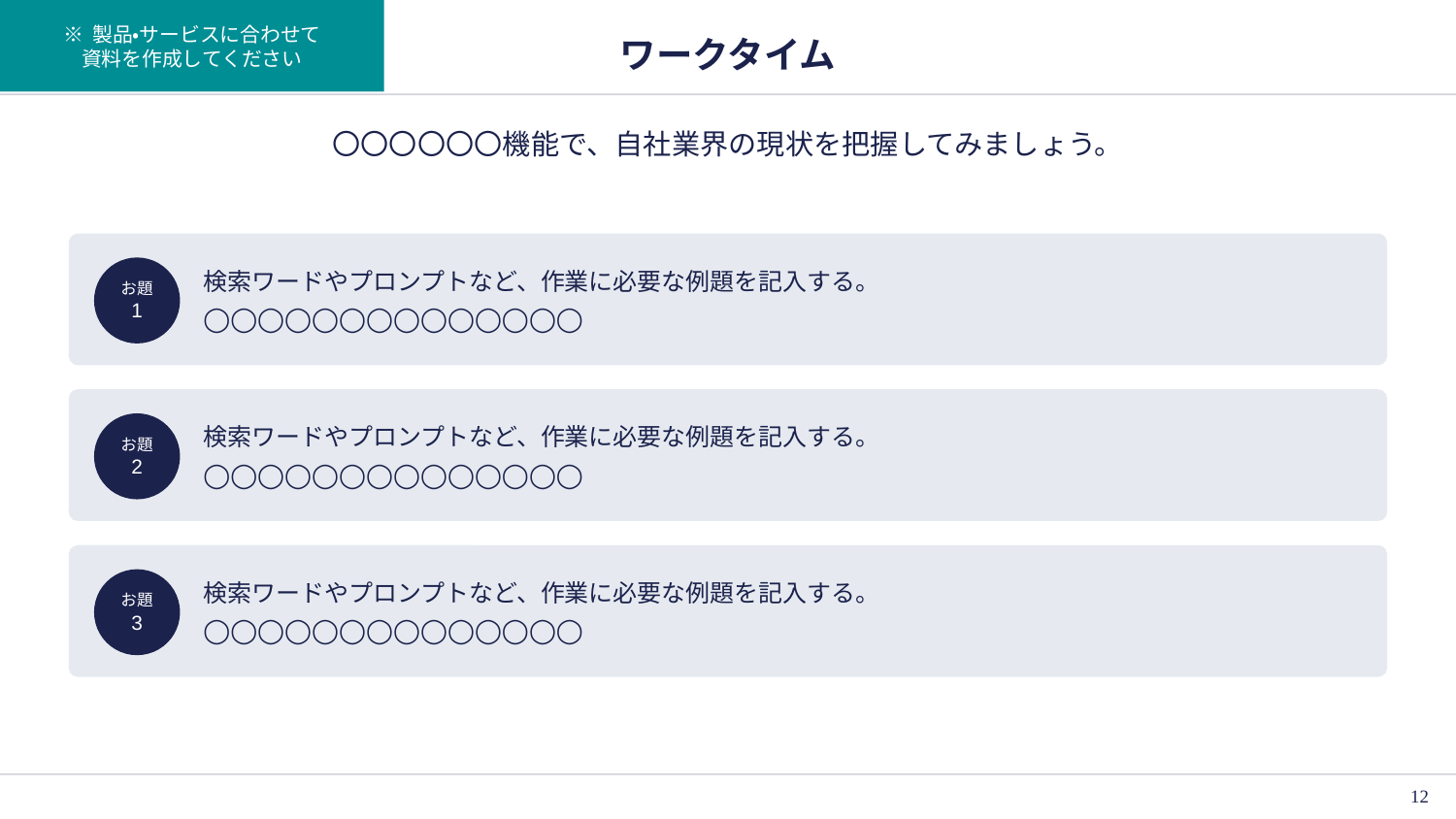

※ 製品・サービスに合わせて
資料を作成してください
# ワークタイム
〇〇〇〇〇〇機能で、自社業界の現状を把握してみましょう。
検索ワードやプロンプトなど、作業に必要な例題を記入する。
◯◯◯◯◯◯◯◯◯◯◯◯◯◯
お題
1
検索ワードやプロンプトなど、作業に必要な例題を記入する。
◯◯◯◯◯◯◯◯◯◯◯◯◯◯
お題
2
検索ワードやプロンプトなど、作業に必要な例題を記入する。
◯◯◯◯◯◯◯◯◯◯◯◯◯◯
お題
3
12